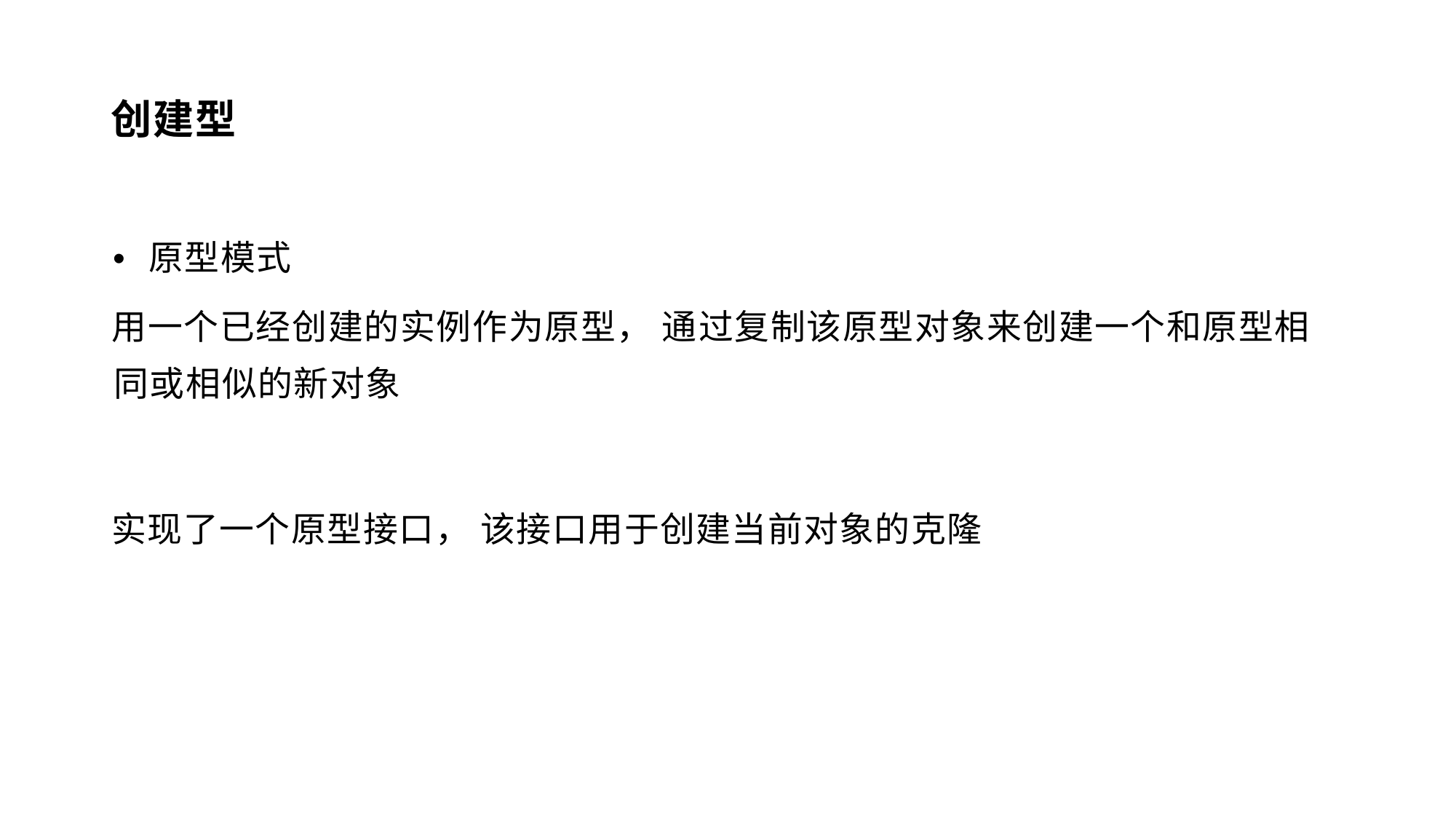

创建型

• 原型模式

用一个已经创建的实例作为原型， 通过复制该原型对象来创建一个和原型相
同或相似的新对象

实现了一个原型接口， 该接口用于创建当前对象的克隆